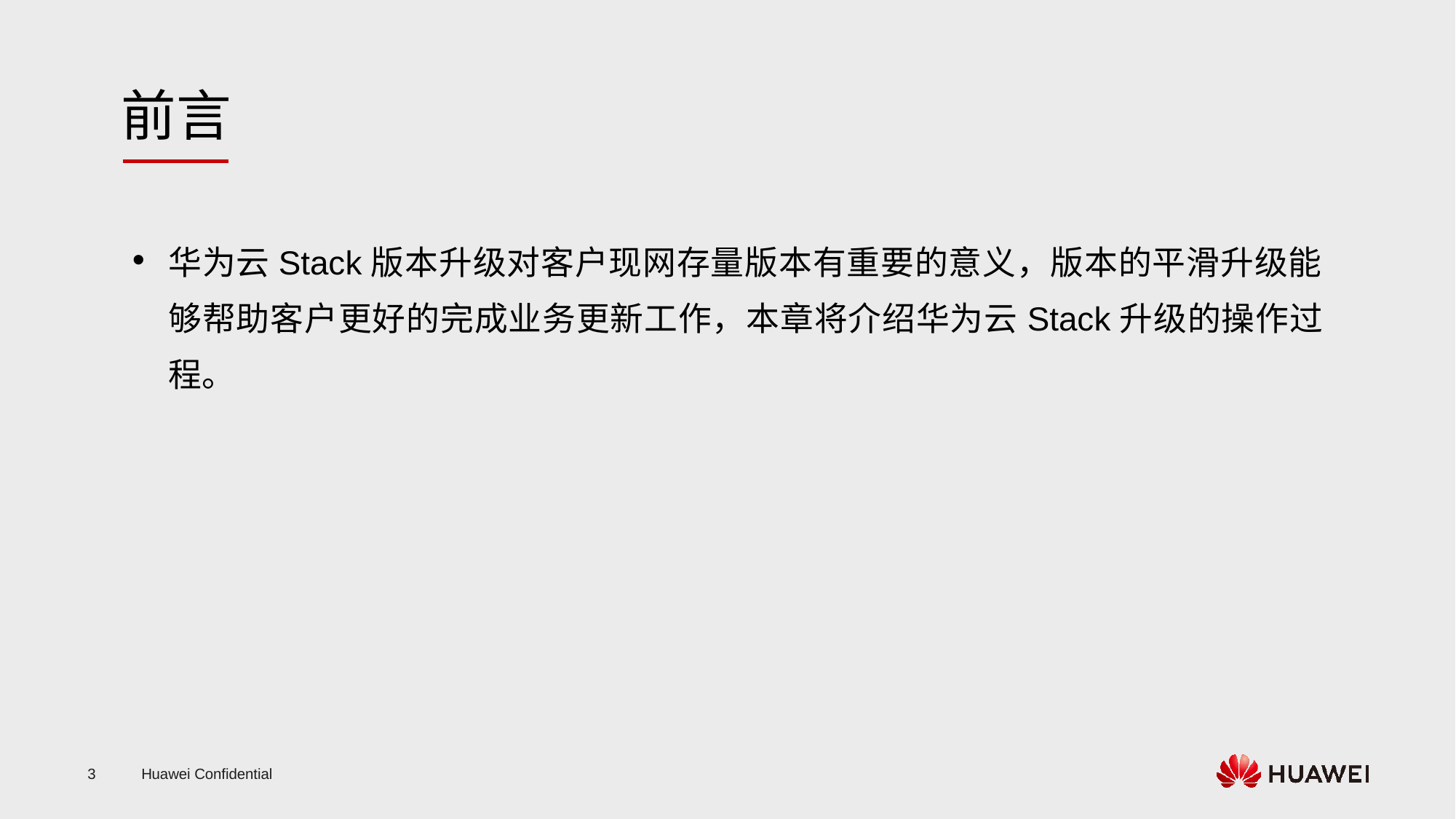

华为云Stack版本升级对客户现网存量版本有重要的意义，版本的平滑升级能够帮助客户更好的完成业务更新工作，本章将介绍华为云Stack升级的操作过程。